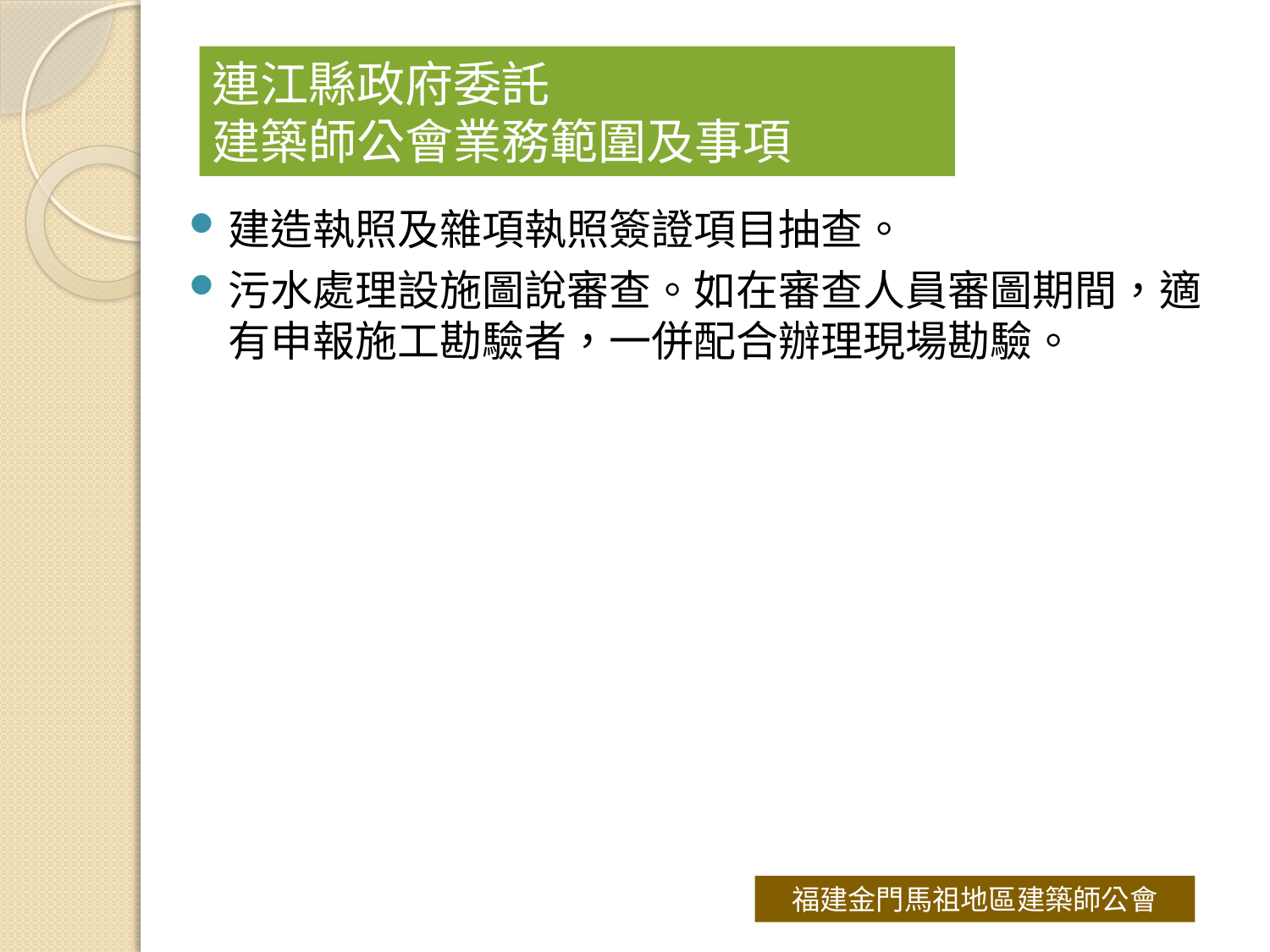

# 連江縣政府委託 建築師公會業務範圍及事項
建造執照及雜項執照簽證項目抽查。
污水處理設施圖說審查。如在審查人員審圖期間，適有申報施工勘驗者，一併配合辦理現場勘驗。
福建金門馬祖地區建築師公會